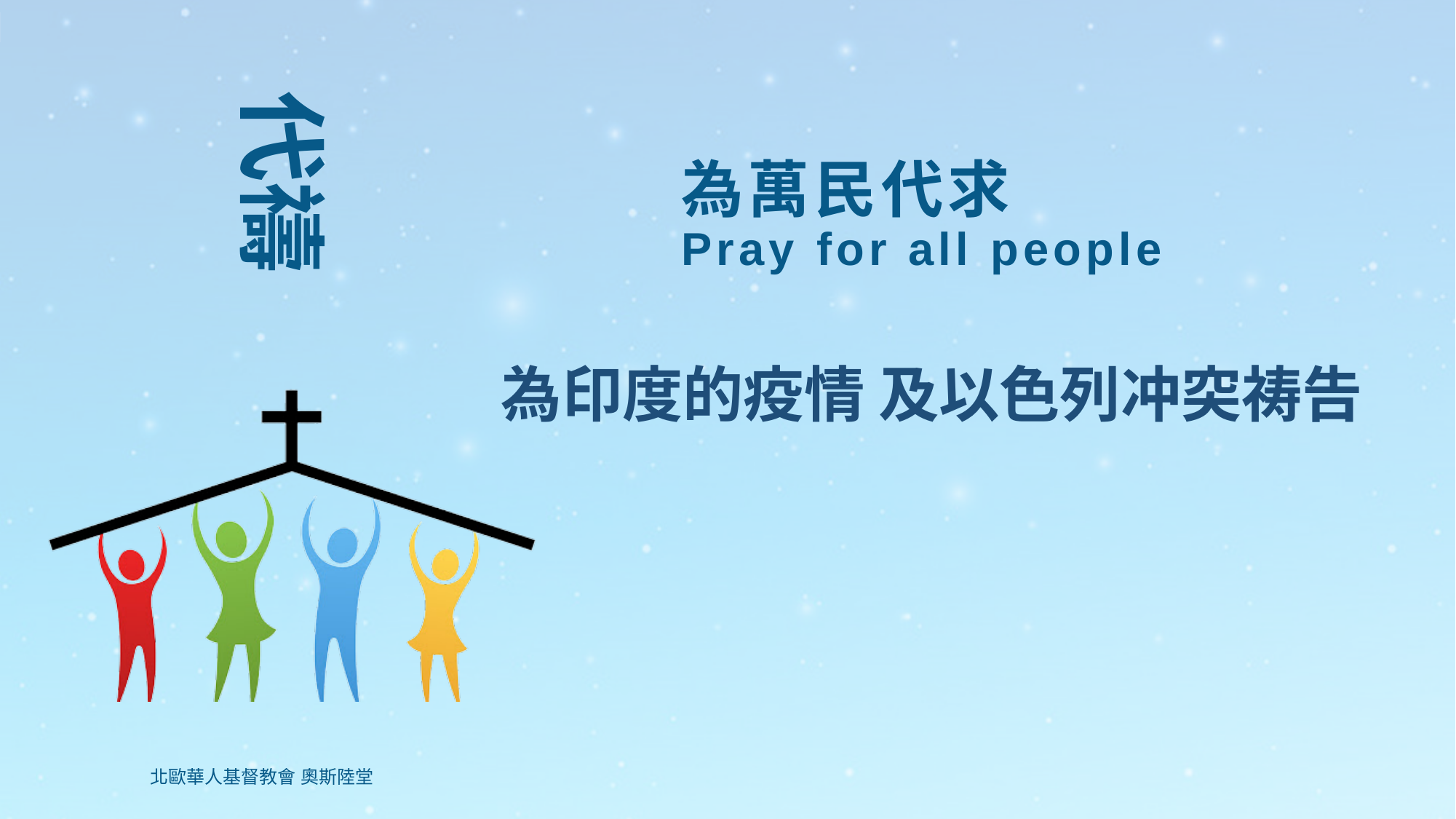

# 為萬民代求 Pray for all people
為印度的疫情 及以色列冲突祷告
北歐華人基督教會 奧斯陸堂